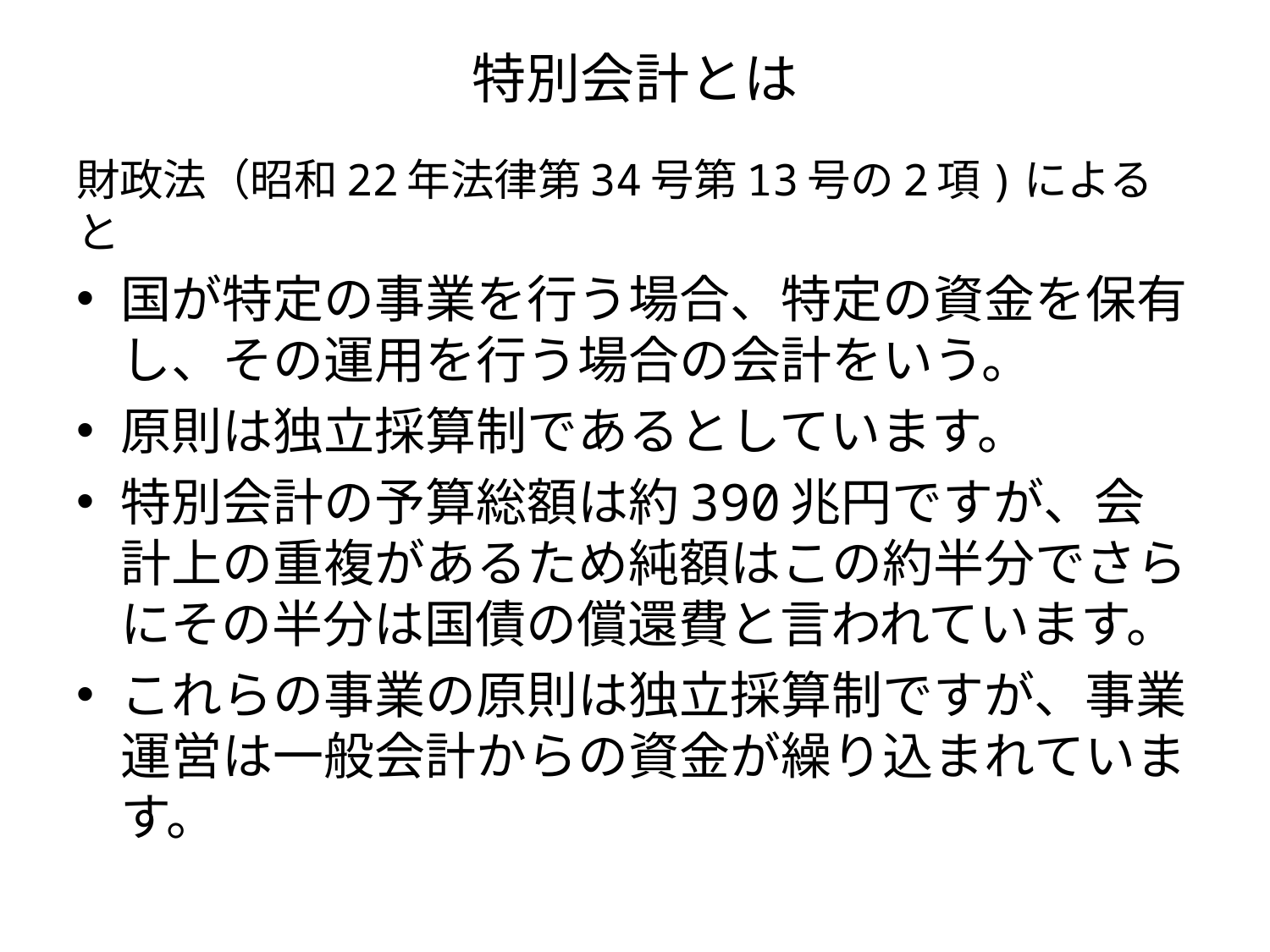

# 特別会計とは
財政法（昭和22年法律第34号第13号の2項)によると
国が特定の事業を行う場合、特定の資金を保有し、その運用を行う場合の会計をいう。
原則は独立採算制であるとしています。
特別会計の予算総額は約390兆円ですが、会計上の重複があるため純額はこの約半分でさらにその半分は国債の償還費と言われています。
これらの事業の原則は独立採算制ですが、事業運営は一般会計からの資金が繰り込まれています。